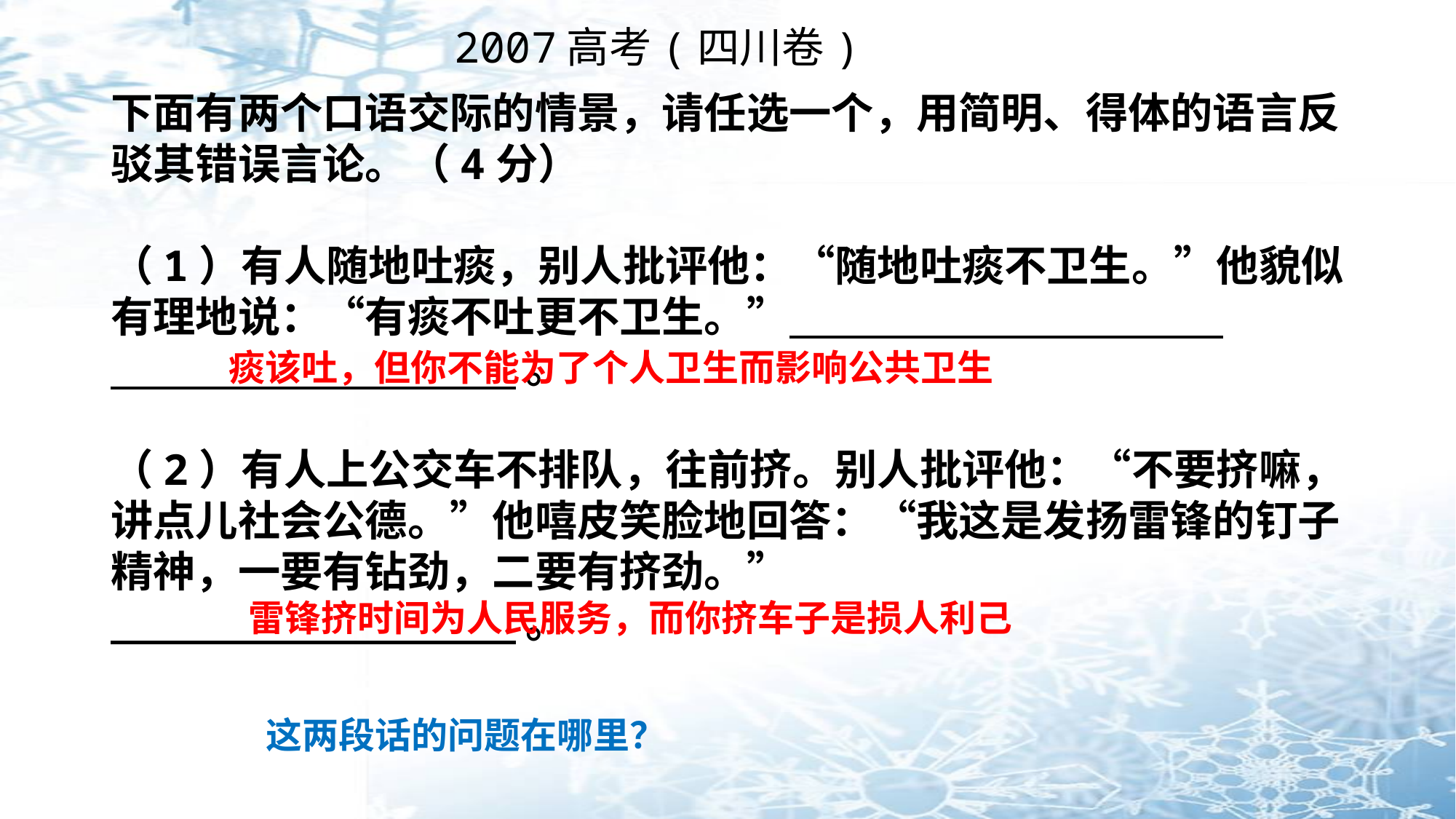

2007高考(四川卷)
下面有两个口语交际的情景，请任选一个，用简明、得体的语言反驳其错误言论。（4分）

（1）有人随地吐痰，别人批评他：“随地吐痰不卫生。”他貌似有理地说：“有痰不吐更不卫生。”
                                          。

（2）有人上公交车不排队，往前挤。别人批评他：“不要挤嘛，讲点儿社会公德。”他嘻皮笑脸地回答：“我这是发扬雷锋的钉子精神，一要有钻劲，二要有挤劲。”
                                          。
痰该吐，但你不能为了个人卫生而影响公共卫生
雷锋挤时间为人民服务，而你挤车子是损人利己
这两段话的问题在哪里？